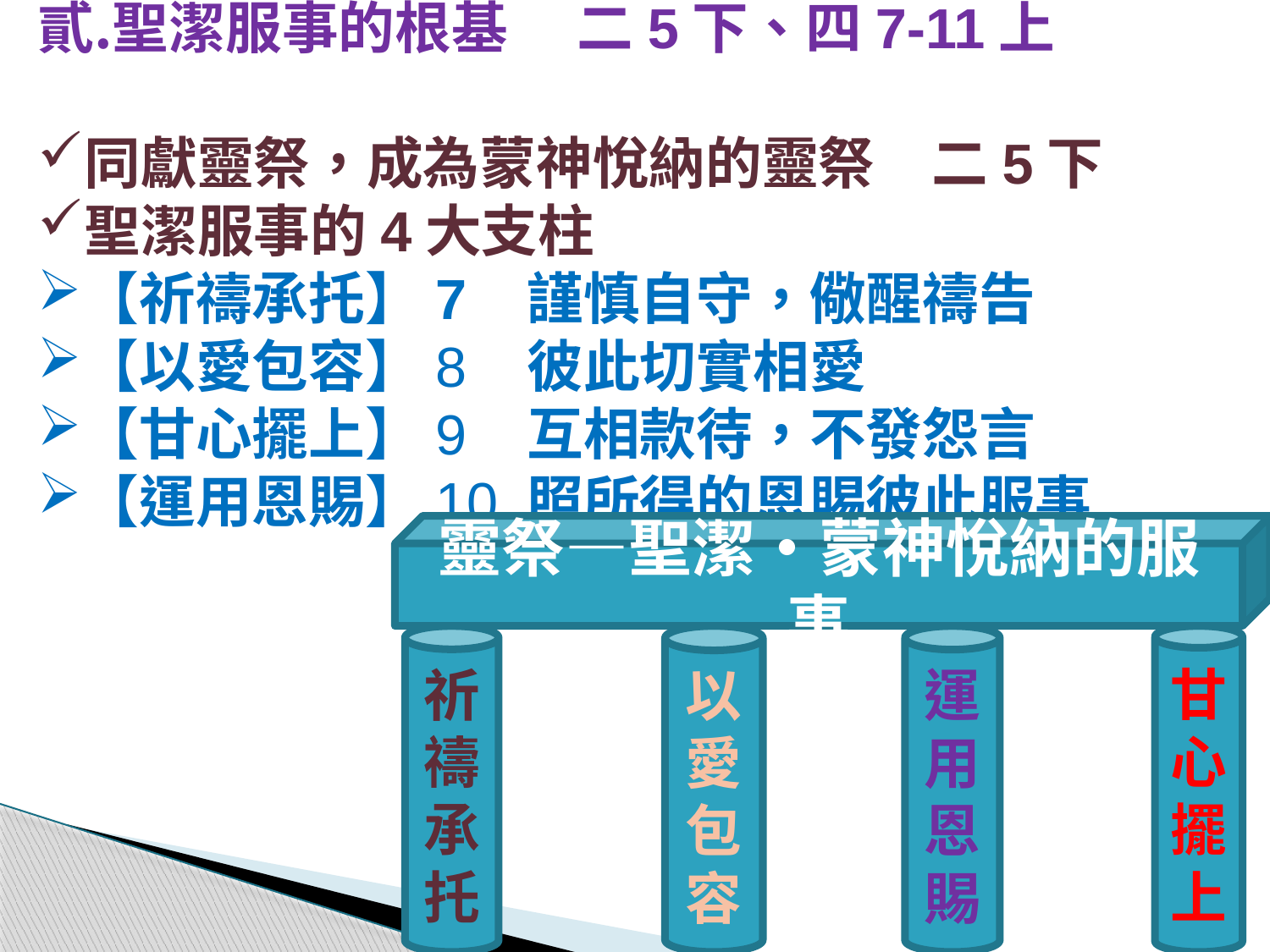

聖潔服事的根基　 二5下、四7-11上
同獻靈祭，成為蒙神悅納的靈祭　二5下
聖潔服事的4大支柱
【祈禱承托】7   謹慎自守，儆醒禱告
【以愛包容】8   彼此切實相愛
【甘心擺上】9   互相款待，不發怨言
【運用恩賜】10 照所得的恩賜彼此服事

靈祭—聖潔‧蒙神悅納的服事
祈禱承托
以愛包容
運用恩賜
甘心擺上